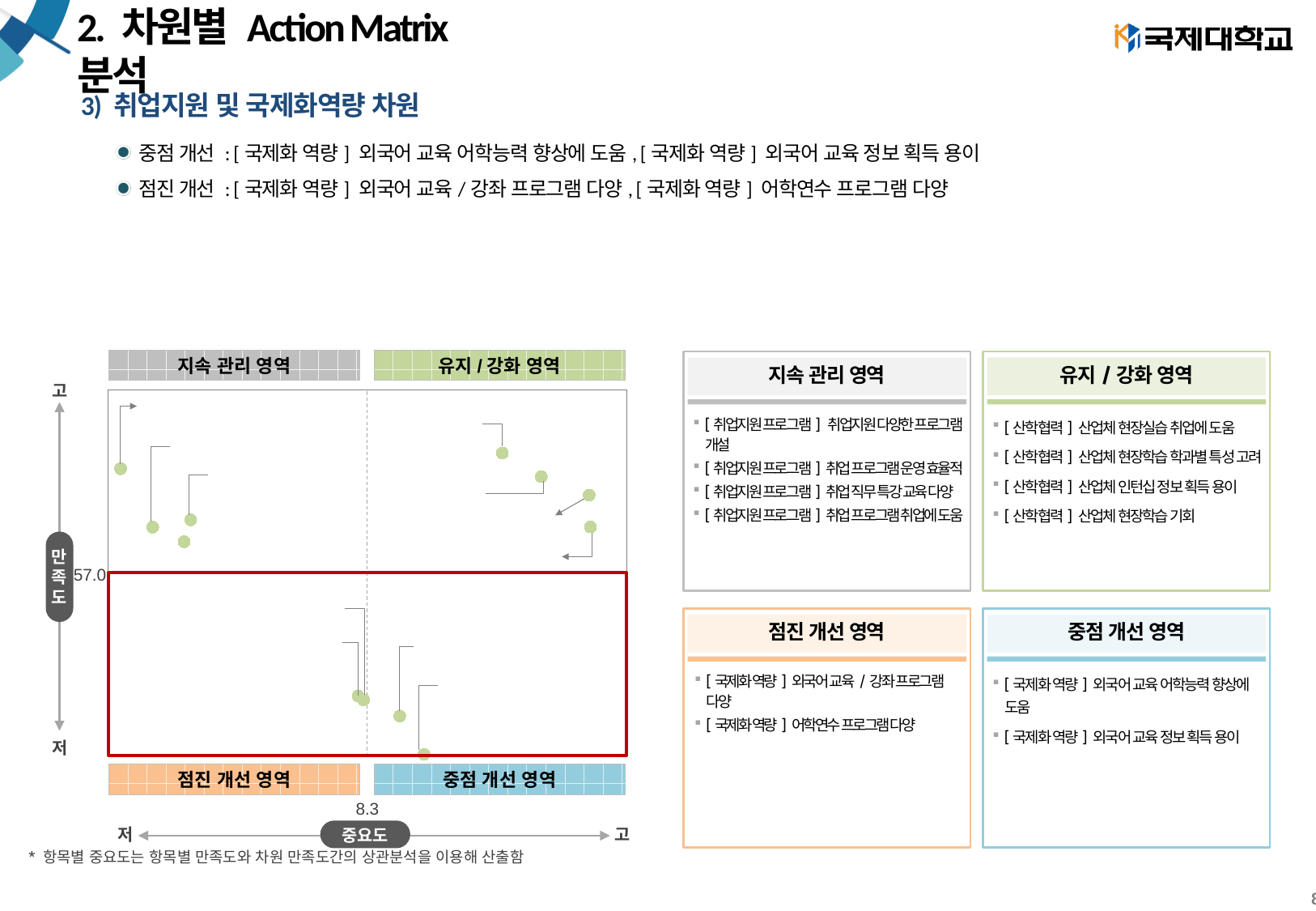

# 2. 차원별 Action Matrix 분석
3) 취업지원 및 국제화역량 차원
중점 개선 : [국제화 역량] 외국어 교육 어학능력 향상에 도움, [국제화 역량] 외국어 교육 정보 획득 용이
점진 개선 : [국제화 역량] 외국어 교육/강좌 프로그램 다양, [국제화 역량] 어학연수 프로그램 다양

### Chart

| Category | Y축 |
|---|---|
지속 관리 영역
유지/강화 영역

지속 관리 영역

유지/강화 영역

고
만
족
도
저

[취업지원 프로그램]  취업지원 다양한 프로그램 개설
[취업지원 프로그램] 취업 프로그램 운영 효율적
[취업지원 프로그램] 취업 직무 특강 교육 다양
[취업지원 프로그램] 취업 프로그램 취업에 도움
[산학협력] 산업체 현장실습 취업에 도움
[산학협력] 산업체 현장학습 학과별 특성 고려
[산학협력] 산업체 인턴십 정보 획득 용이
[산학협력] 산업체 현장학습 기회

57.0

점진 개선 영역

중점 개선 영역

[국제화 역량] 외국어 교육/강좌 프로그램 다양
[국제화 역량] 어학연수 프로그램 다양

[국제화 역량] 외국어 교육 어학능력 향상에 도움
[국제화 역량] 외국어 교육 정보 획득 용이
점진 개선 영역
중점 개선 영역
8.3
중요도
저
고
* 항목별 중요도는 항목별 만족도와 차원 만족도간의 상관분석을 이용해 산출함